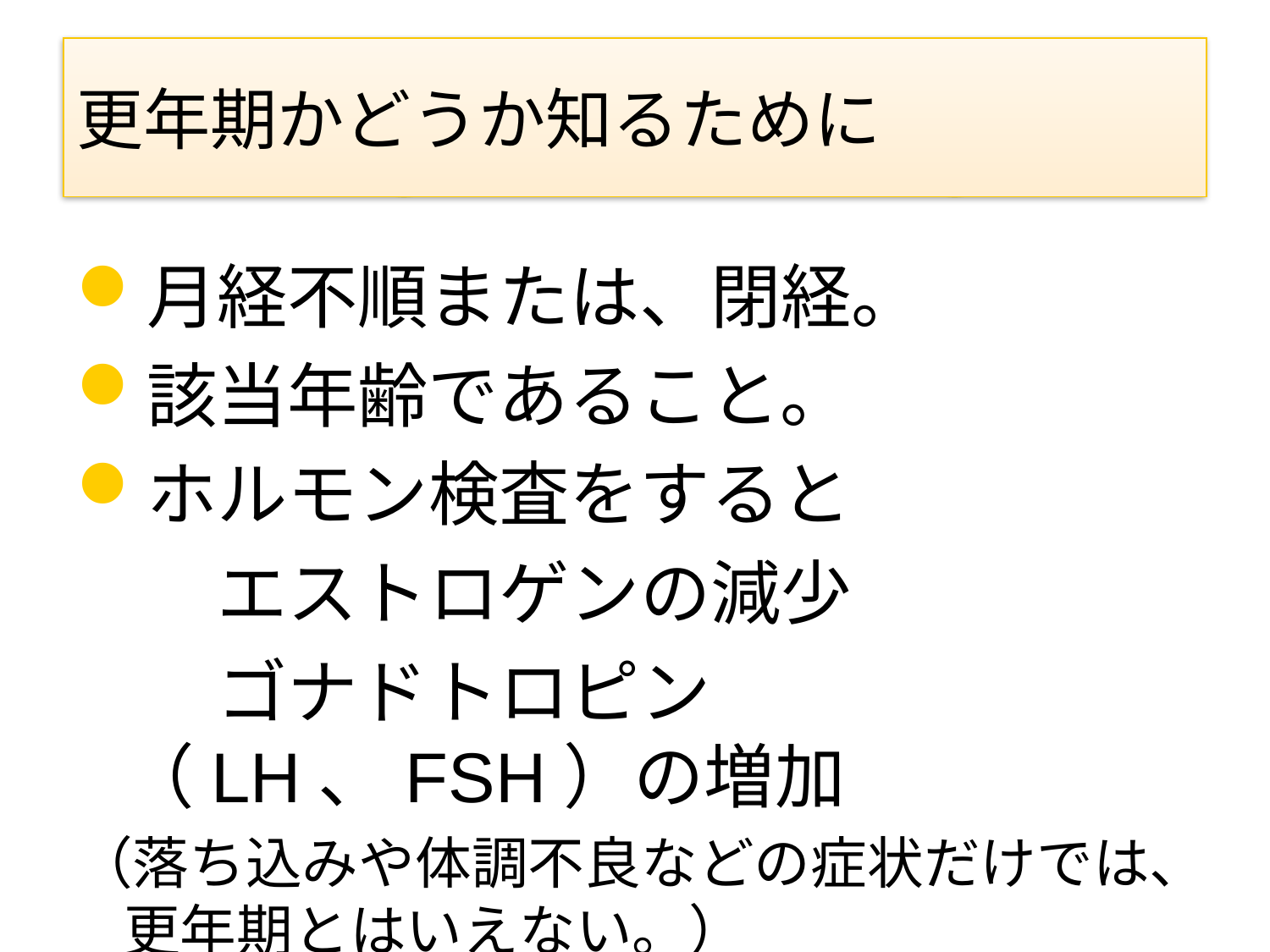

# 更年期かどうか知るために
月経不順または、閉経。
該当年齢であること。
ホルモン検査をすると
　　エストロゲンの減少
　　ゴナドトロピン（LH、FSH）の増加
（落ち込みや体調不良などの症状だけでは、更年期とはいえない。）